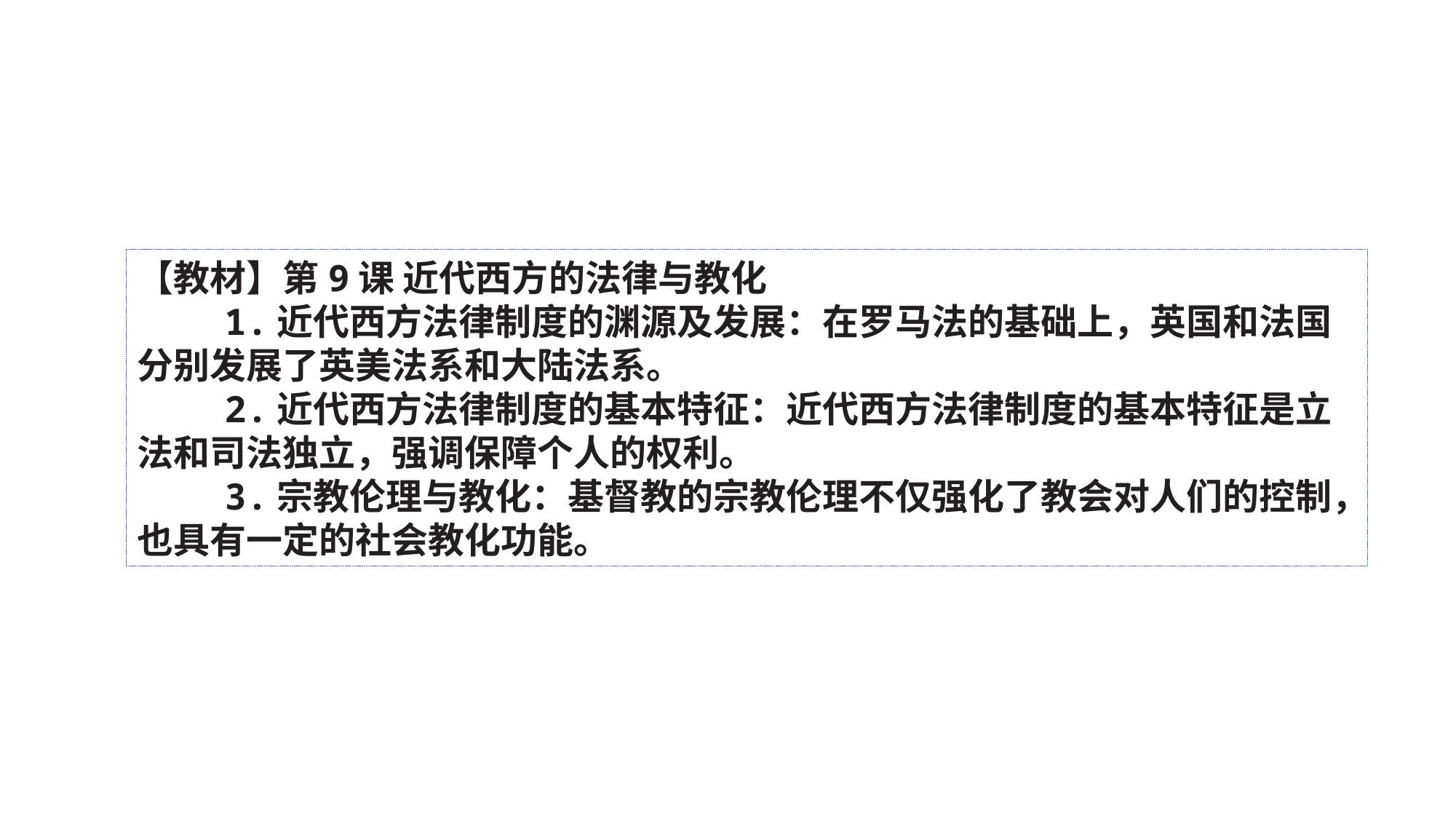

【教材】第9课 近代西方的法律与教化
    1.近代西方法律制度的渊源及发展：在罗马法的基础上，英国和法国分别发展了英美法系和大陆法系。
    2.近代西方法律制度的基本特征：近代西方法律制度的基本特征是立法和司法独立，强调保障个人的权利。
    3.宗教伦理与教化：基督教的宗教伦理不仅强化了教会对人们的控制，也具有一定的社会教化功能。